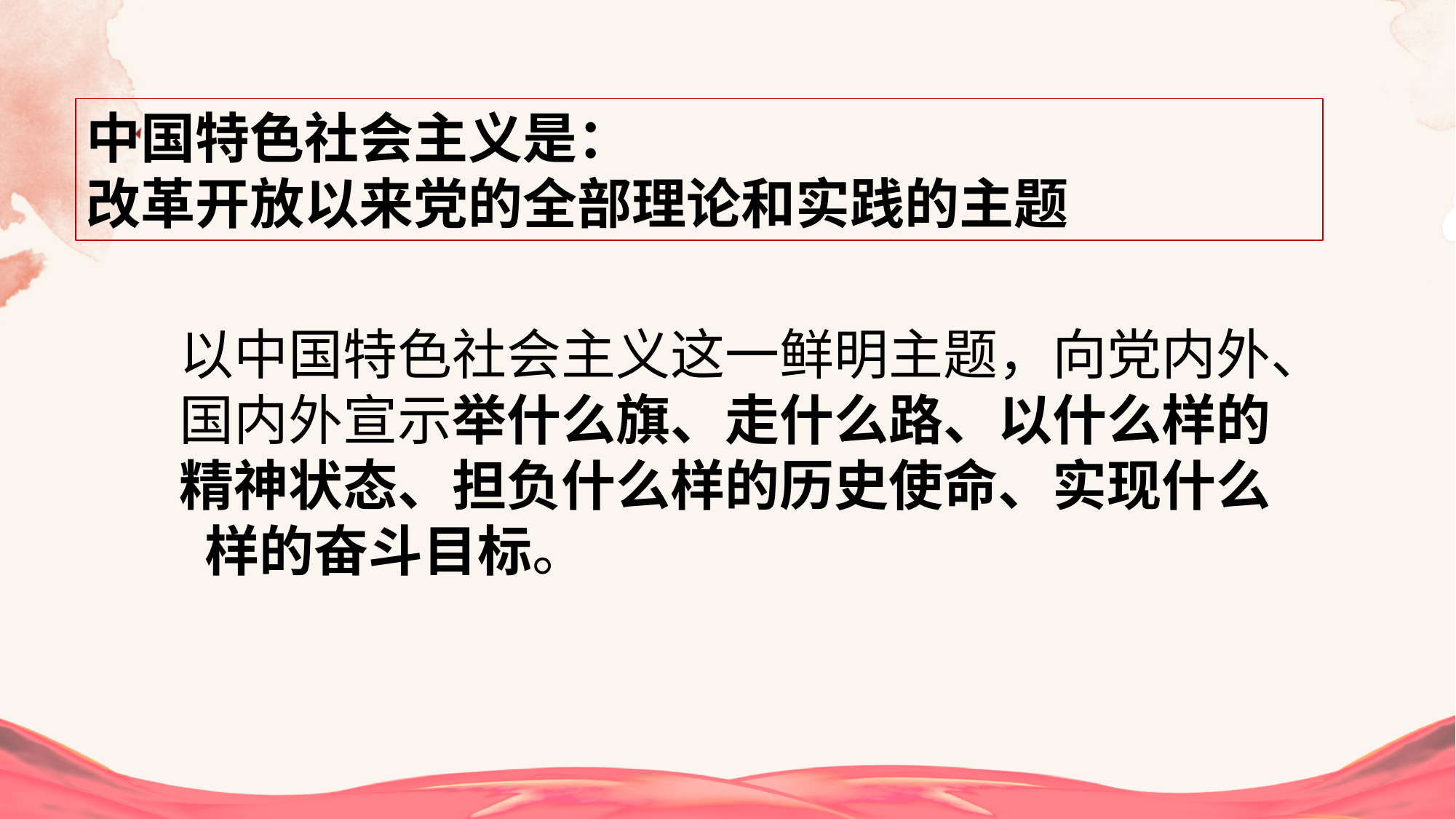

中国特色社会主义是：
改革开放以来党的全部理论和实践的主题

以中国特色社会主义这一鲜明主题，向党内外、
国内外宣示举什么旗、走什么路、以什么样的
精神状态、担负什么样的历史使命、实现什么
 样的奋斗目标。